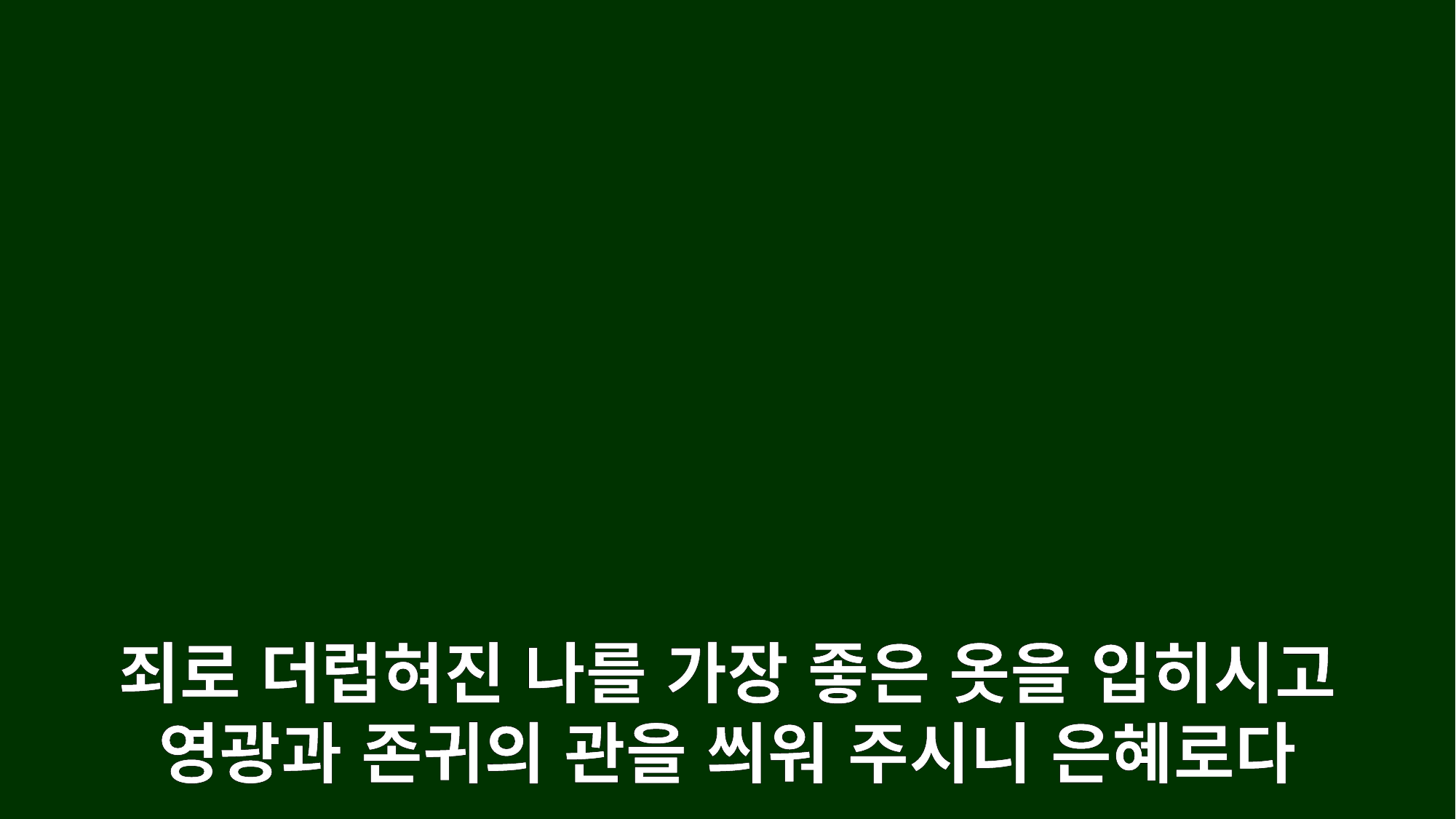

죄로 더럽혀진 나를 가장 좋은 옷을 입히시고
영광과 존귀의 관을 씌워 주시니 은혜로다